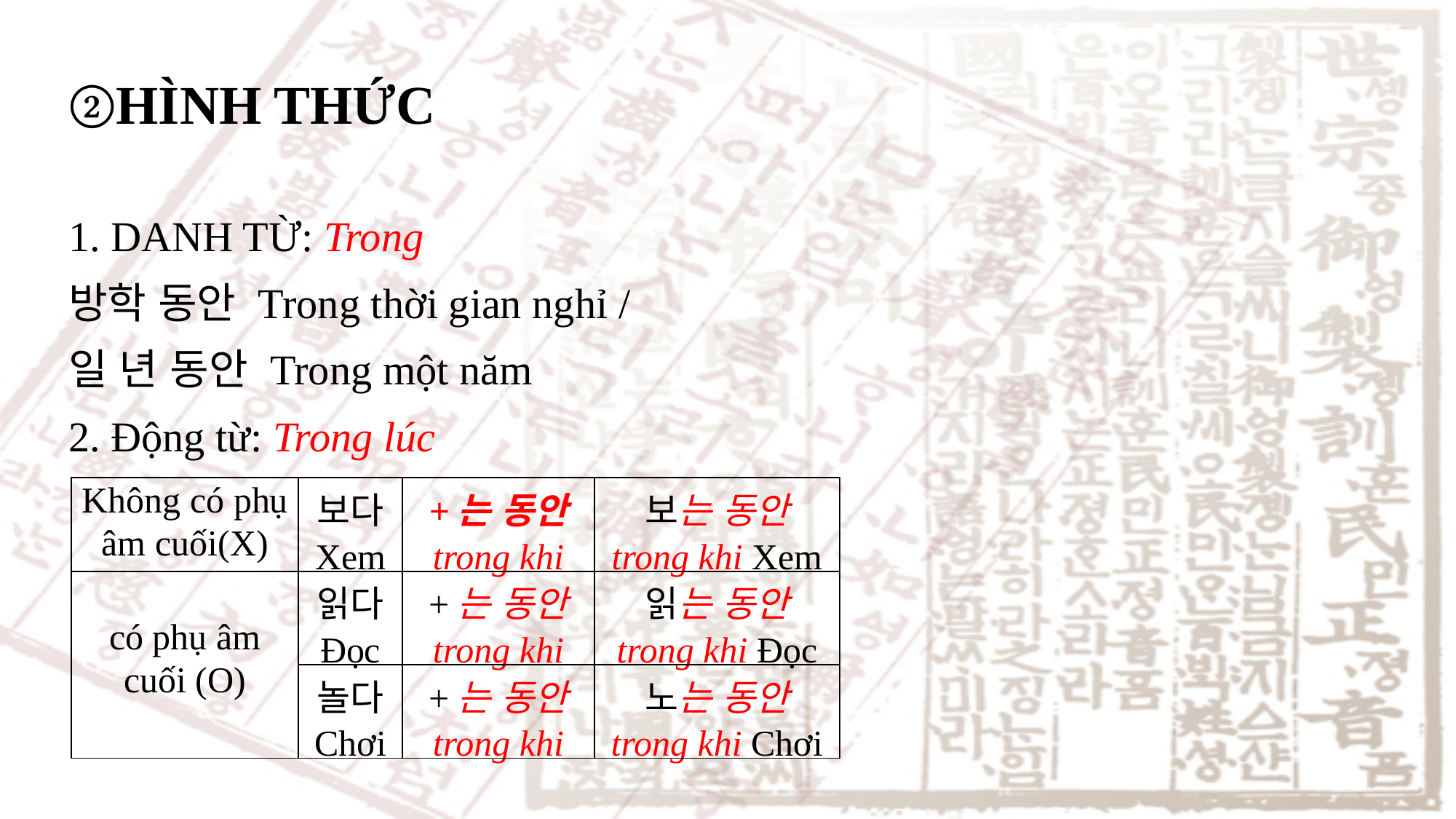

②HÌNH THỨC

1. DANH TỪ: Trong
방학 동안 Trong thời gian nghỉ /
일 년 동안 Trong một năm
2. Động từ: Trong lúc
| Không có phụ âm cuối(X) | 보다 Xem | +는 동안 trong khi | 보는 동안 trong khi Xem |
| --- | --- | --- | --- |
| có phụ âm cuối (O) | 읽다 Đọc | +는 동안 trong khi | 읽는 동안 trong khi Đọc |
|  | 놀다 Chơi | +는 동안 trong khi | 노는 동안 trong khi Chơi |